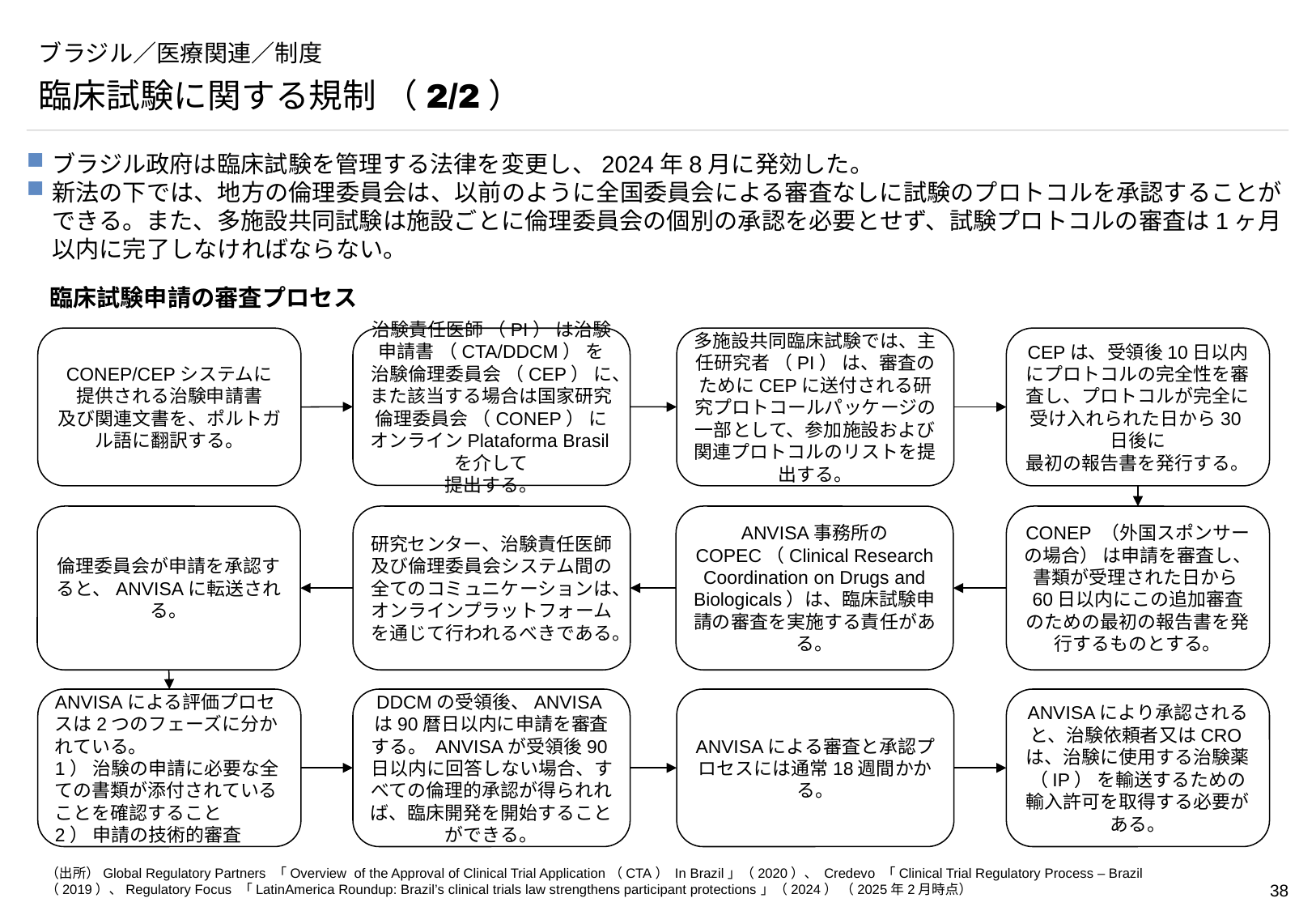

# ブラジル／医療関連／制度
臨床試験に関する規制 （2/2）
ブラジル政府は臨床試験を管理する法律を変更し、2024年8月に発効した。
新法の下では、地方の倫理委員会は、以前のように全国委員会による審査なしに試験のプロトコルを承認することができる。また、多施設共同試験は施設ごとに倫理委員会の個別の承認を必要とせず、試験プロトコルの審査は1ヶ月以内に完了しなければならない。
臨床試験申請の審査プロセス
治験責任医師 （PI） は治験申請書 （CTA/DDCM） を治験倫理委員会 （CEP） に、また該当する場合は国家研究倫理委員会 （CONEP） にオンラインPlataforma Brasilを介して
提出する。
CONEP/CEPシステムに
提供される治験申請書
及び関連文書を、ポルトガル語に翻訳する。
多施設共同臨床試験では、主任研究者 （PI） は、審査のためにCEPに送付される研究プロトコールパッケージの一部として、参加施設および関連プロトコルのリストを提出する。
CEPは、受領後10日以内にプロトコルの完全性を審査し、プロトコルが完全に受け入れられた日から30日後に
最初の報告書を発行する。
倫理委員会が申請を承認すると、ANVISAに転送される。
研究センター、治験責任医師及び倫理委員会システム間の全てのコミュニケーションは、オンラインプラットフォームを通じて行われるべきである。
ANVISA事務所の
COPEC（Clinical Research Coordination on Drugs and Biologicals）は、臨床試験申請の審査を実施する責任がある。
CONEP （外国スポンサーの場合） は申請を審査し、書類が受理された日から60日以内にこの追加審査のための最初の報告書を発行するものとする。
ANVISAによる評価プロセスは2つのフェーズに分かれている。
1） 治験の申請に必要な全ての書類が添付されていることを確認すること
2） 申請の技術的審査
DDCMの受領後、ANVISAは90暦日以内に申請を審査する。 ANVISAが受領後90日以内に回答しない場合、すべての倫理的承認が得られれば、臨床開発を開始することができる。
ANVISAによる審査と承認プロセスには通常18週間かかる。
ANVISAにより承認されると、治験依頼者又はCROは、治験に使用する治験薬 （IP） を輸送するための輸入許可を取得する必要がある。
（出所）Global Regulatory Partners 「Overview  of the Approval of Clinical Trial Application（CTA） In Brazil」（2020）、 Credevo 「Clinical Trial Regulatory Process – Brazil （2019）、Regulatory Focus 「LatinAmerica Roundup: Brazil’s clinical trials law strengthens participant protections」（2024） （2025年2月時点）